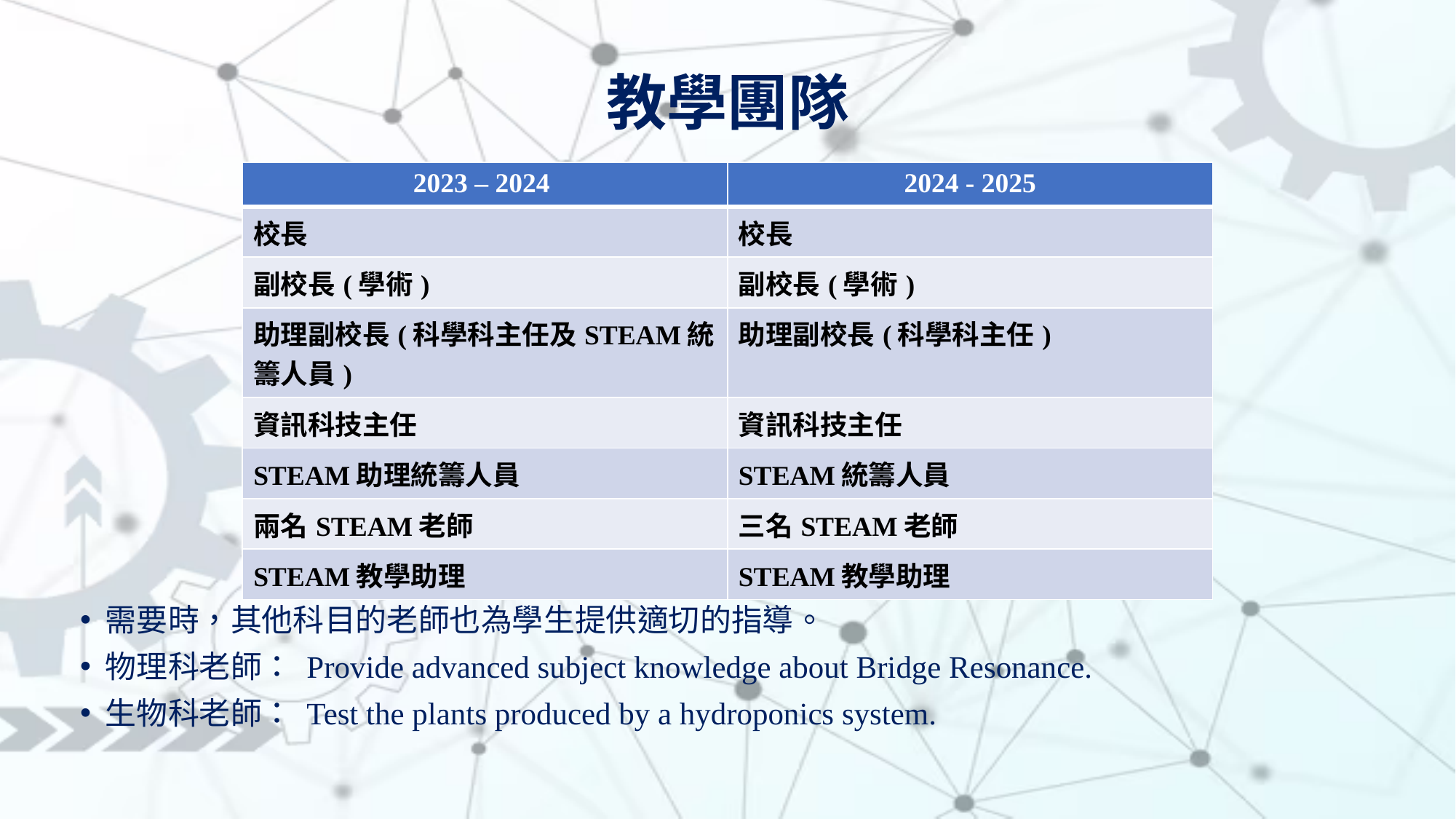

# 教學團隊
| 2023 – 2024 | 2024 - 2025 |
| --- | --- |
| 校長 | 校長 |
| 副校長(學術) | 副校長(學術) |
| 助理副校長(科學科主任及STEAM統籌人員) | 助理副校長(科學科主任) |
| 資訊科技主任 | 資訊科技主任 |
| STEAM助理統籌人員 | STEAM統籌人員 |
| 兩名STEAM老師 | 三名STEAM老師 |
| STEAM教學助理 | STEAM教學助理 |

需要時，其他科目的老師也為學生提供適切的指導。
物理科老師： Provide advanced subject knowledge about Bridge Resonance.
生物科老師： Test the plants produced by a hydroponics system.